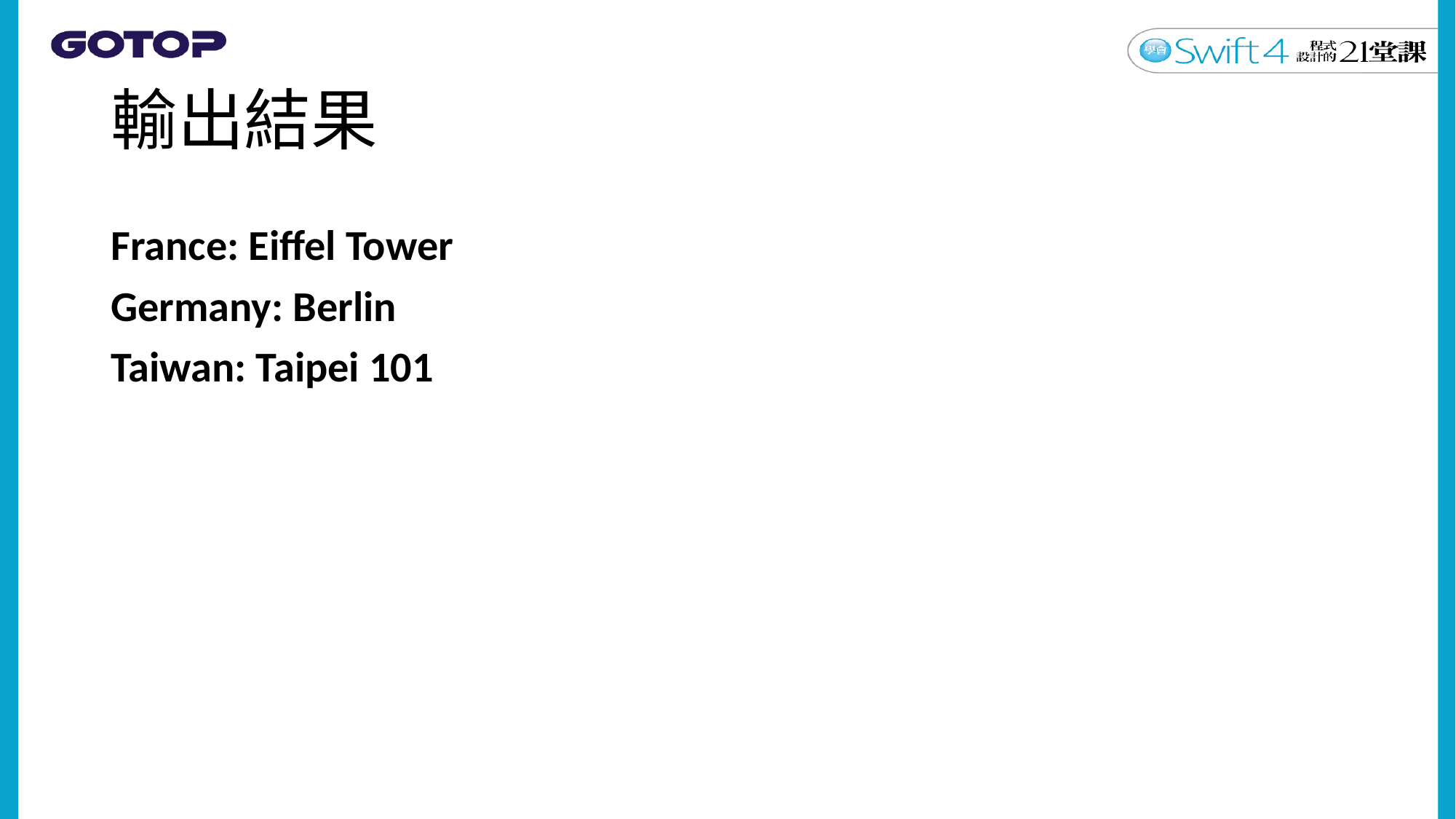

# 輸出結果
France: Eiffel Tower
Germany: Berlin
Taiwan: Taipei 101